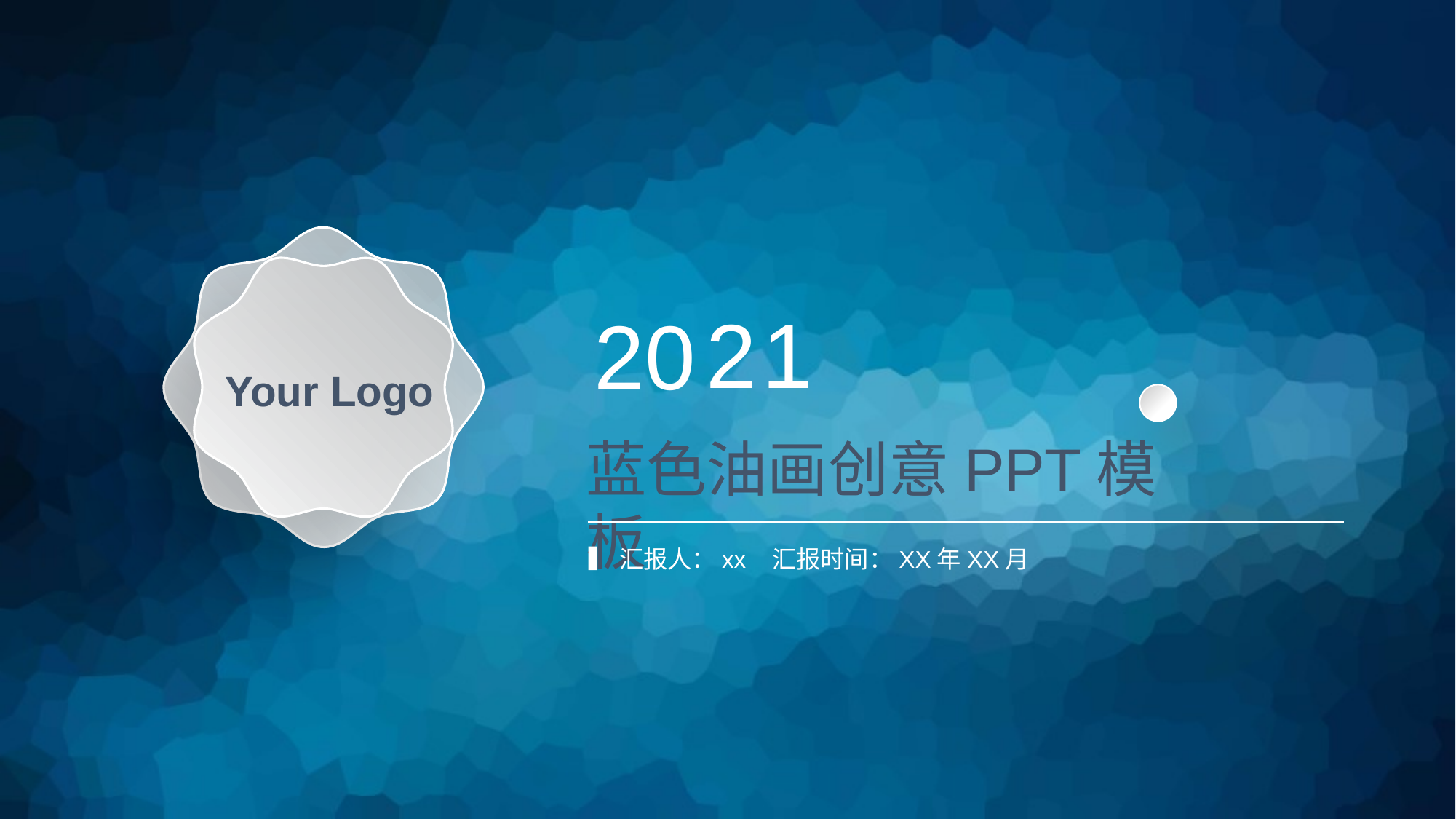

2
1
0
2
Your Logo

蓝色油画创意PPT模板
汇报人：xx   汇报时间：XX年XX月